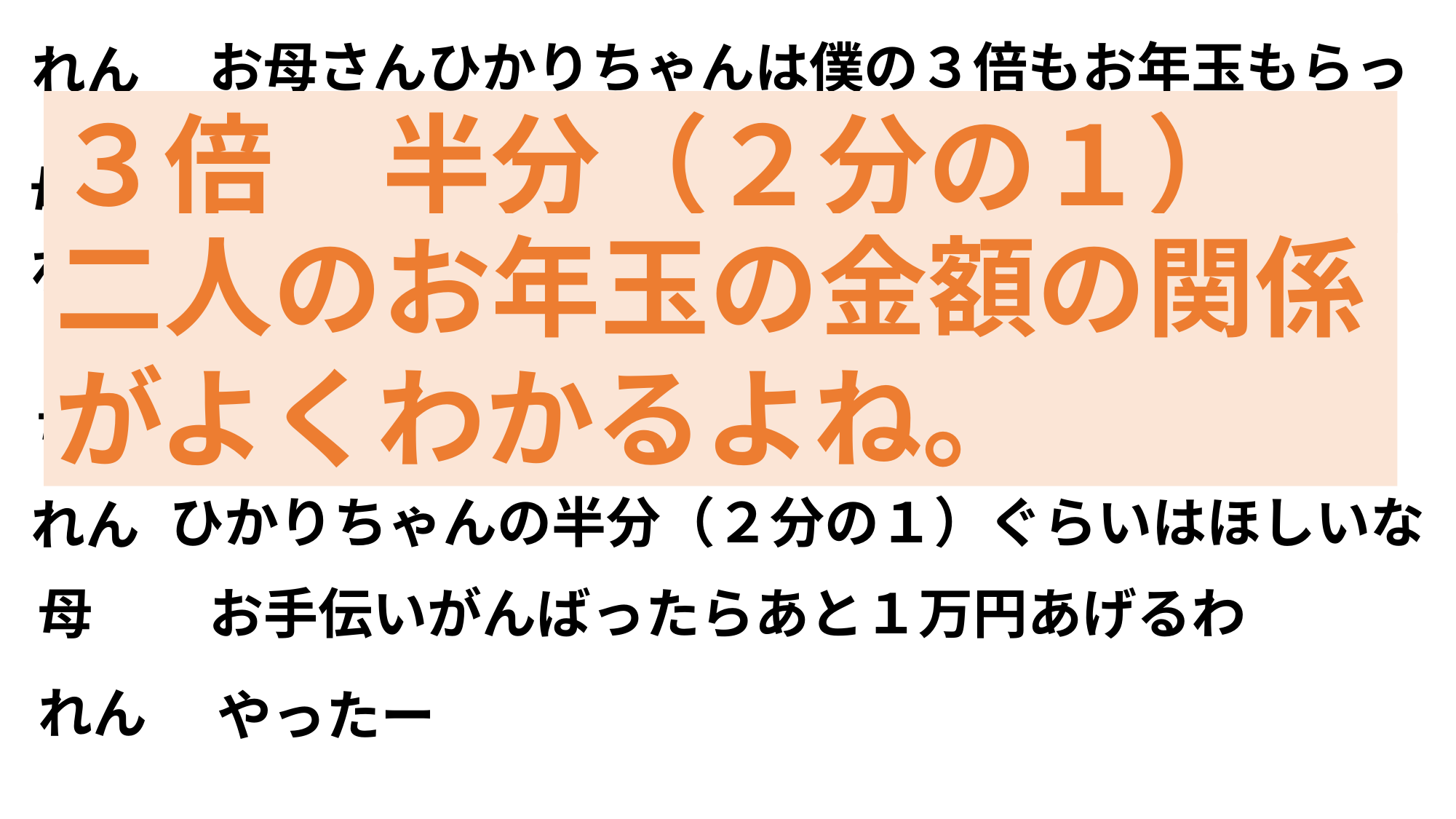

お母さんひかりちゃんは僕の３倍もお年玉もらったんだって
れん
３倍　半分（２分の１）
母
親せきが多いからじゃないの
二人のお年玉の金額の関係がよくわかるよね。
れん
親せきの数は二人多いだけだよ
　　ひかりちゃんは僕の３倍…３倍だよ！
それじゃひかりちゃんは６万円もらったのね
母
ひかりちゃんの半分（２分の１）ぐらいはほしいな
れん
母
お手伝いがんばったらあと１万円あげるわ
れん
やったー